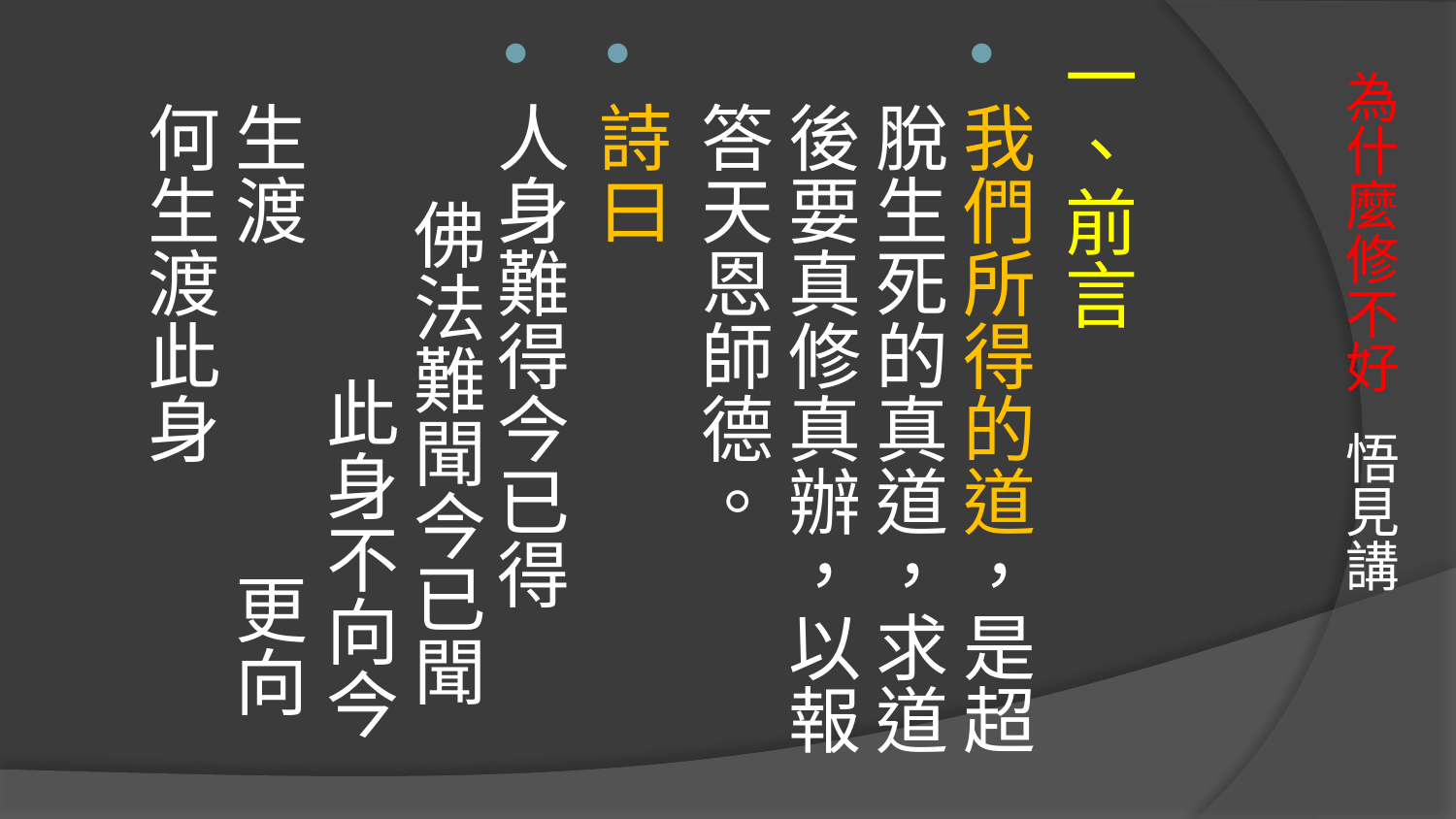

一、前言
我們所得的道，是超脫生死的真道，求道後要真修真辦，以報答天恩師德。
詩曰
人身難得今已得                 佛法難聞今已聞                      此身不向今生渡                    更向何生渡此身

# 為什麼修不好   悟見講